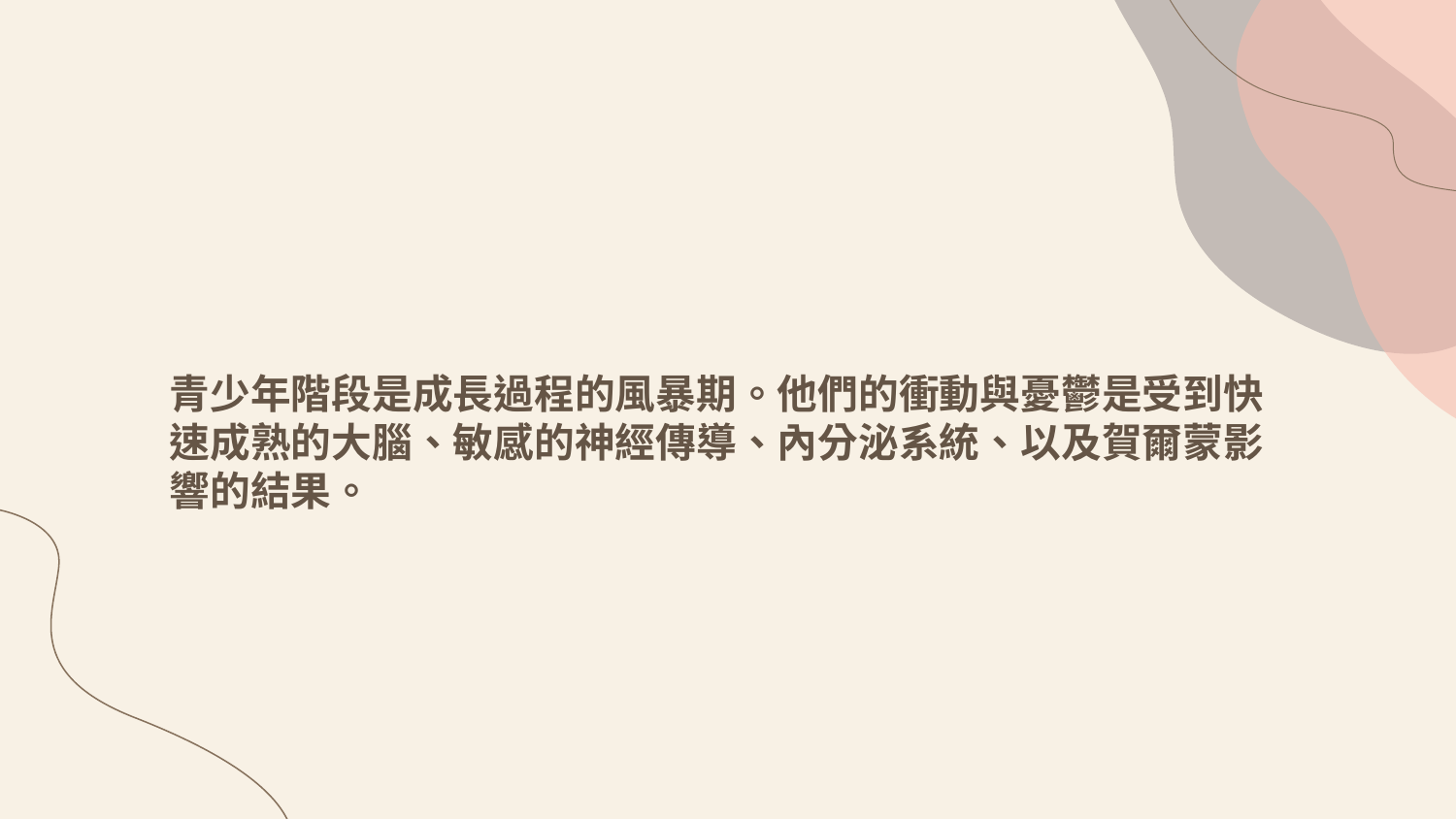

青少年階段是成長過程的風暴期。他們的衝動與憂鬱是受到快速成熟的大腦、敏感的神經傳導、內分泌系統、以及賀爾蒙影響的結果。